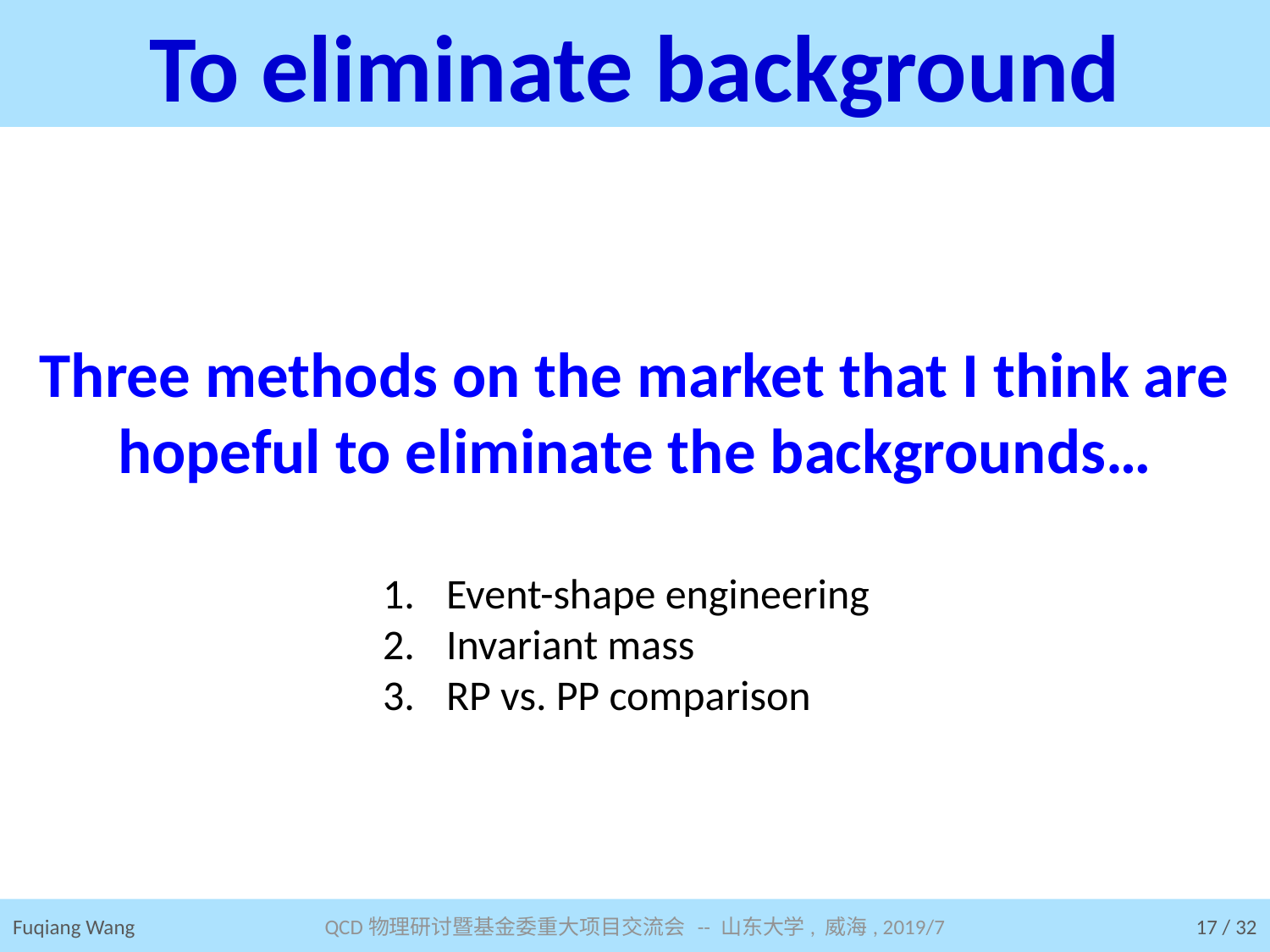

# To eliminate background
Three methods on the market that I think are hopeful to eliminate the backgrounds…
Event-shape engineering
Invariant mass
RP vs. PP comparison
Fuqiang Wang
QCD物理研讨暨基金委重大项目交流会 -- 山东大学, 威海, 2019/7
17 / 32